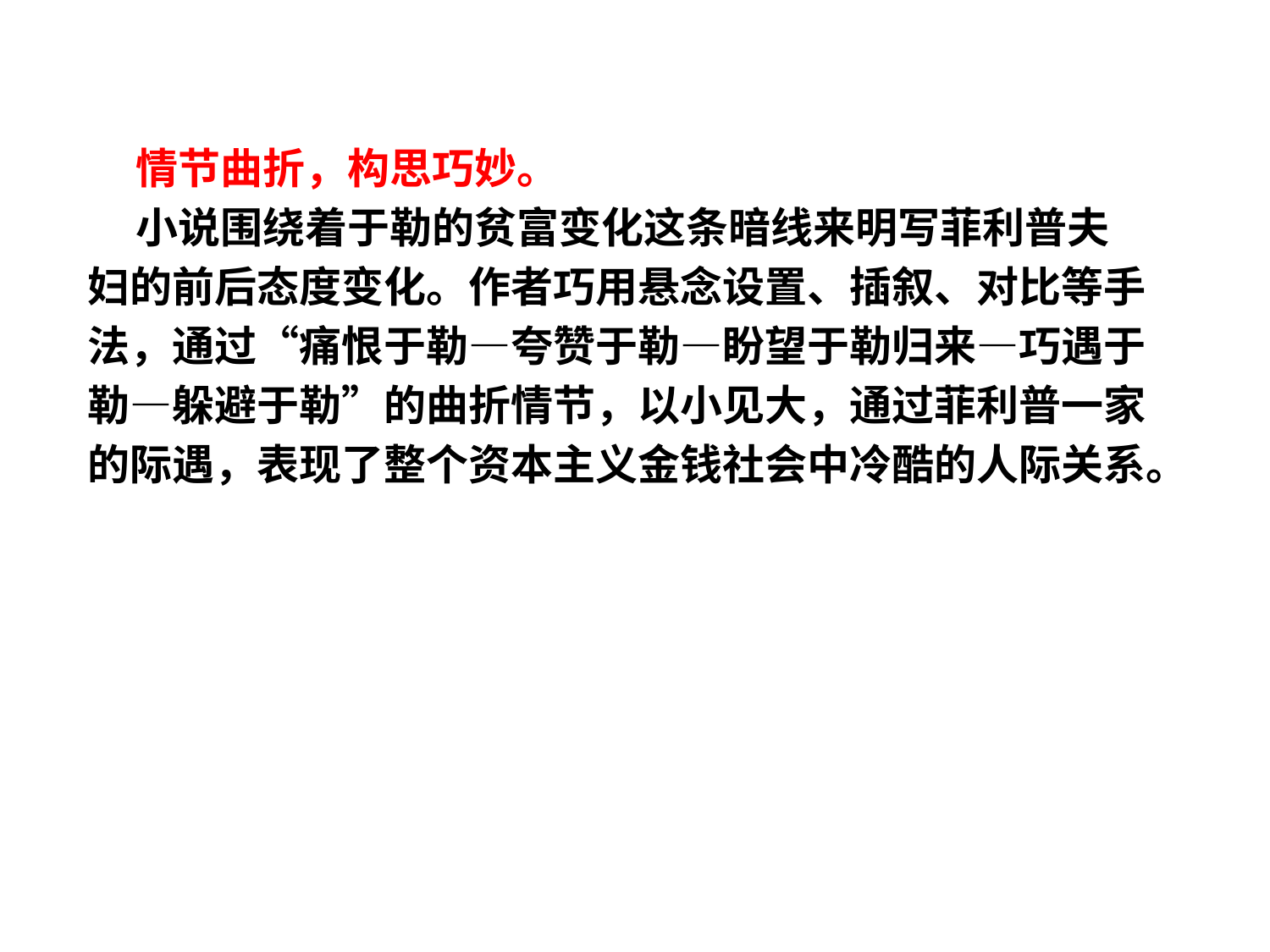

情节曲折，构思巧妙。
    小说围绕着于勒的贫富变化这条暗线来明写菲利普夫
妇的前后态度变化。作者巧用悬念设置、插叙、对比等手
法，通过“痛恨于勒—夸赞于勒—盼望于勒归来—巧遇于
勒—躲避于勒”的曲折情节，以小见大，通过菲利普一家
的际遇，表现了整个资本主义金钱社会中冷酷的人际关系。